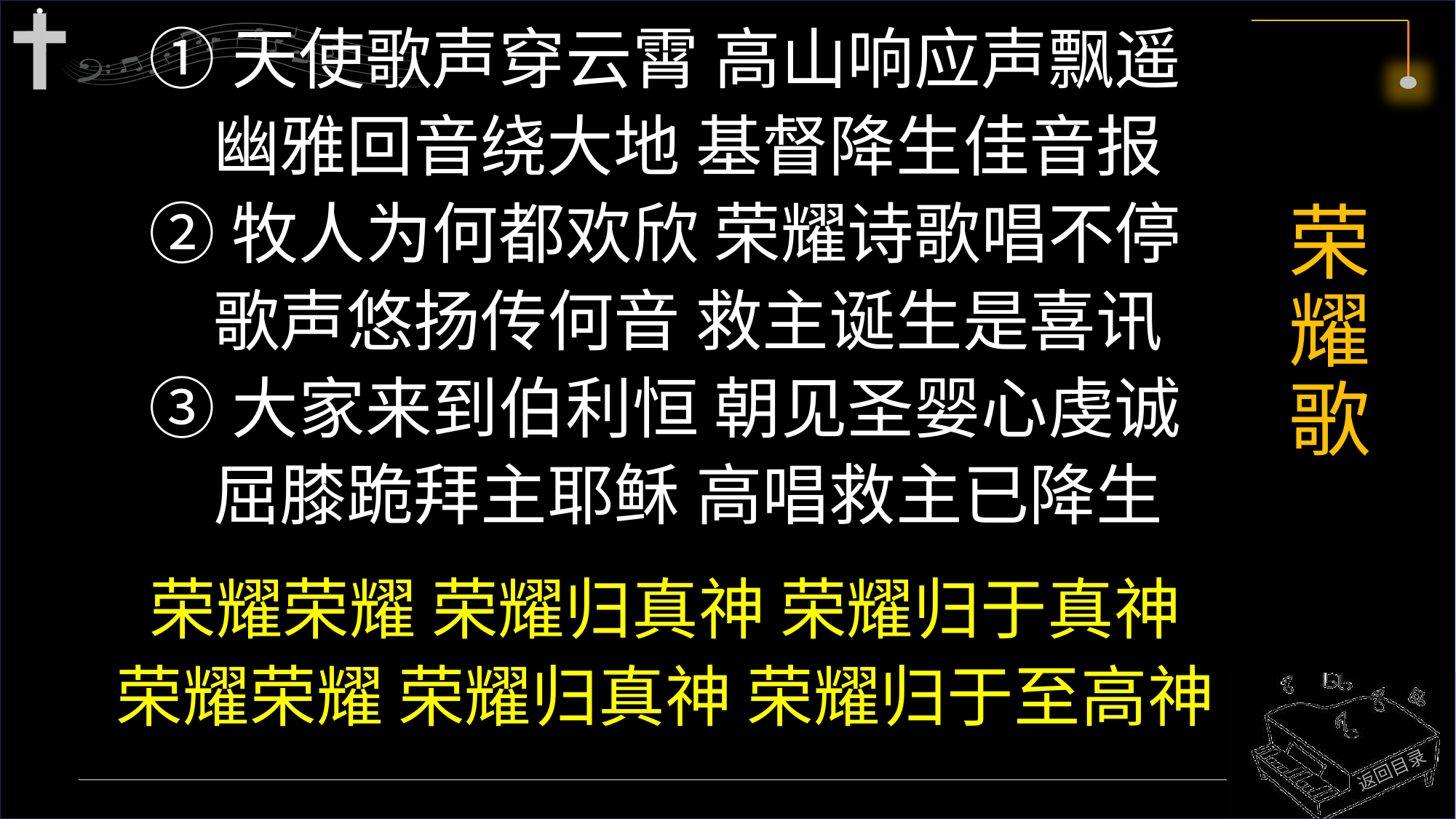

①天使歌声穿云霄 高山响应声飘遥
  幽雅回音绕大地 基督降生佳音报
②牧人为何都欢欣 荣耀诗歌唱不停
  歌声悠扬传何音 救主诞生是喜讯
③大家来到伯利恒 朝见圣婴心虔诚
  屈膝跪拜主耶稣 高唱救主已降生

荣耀荣耀 荣耀归真神 荣耀归于真神
荣耀荣耀 荣耀归真神 荣耀归于至高神
# 荣耀歌